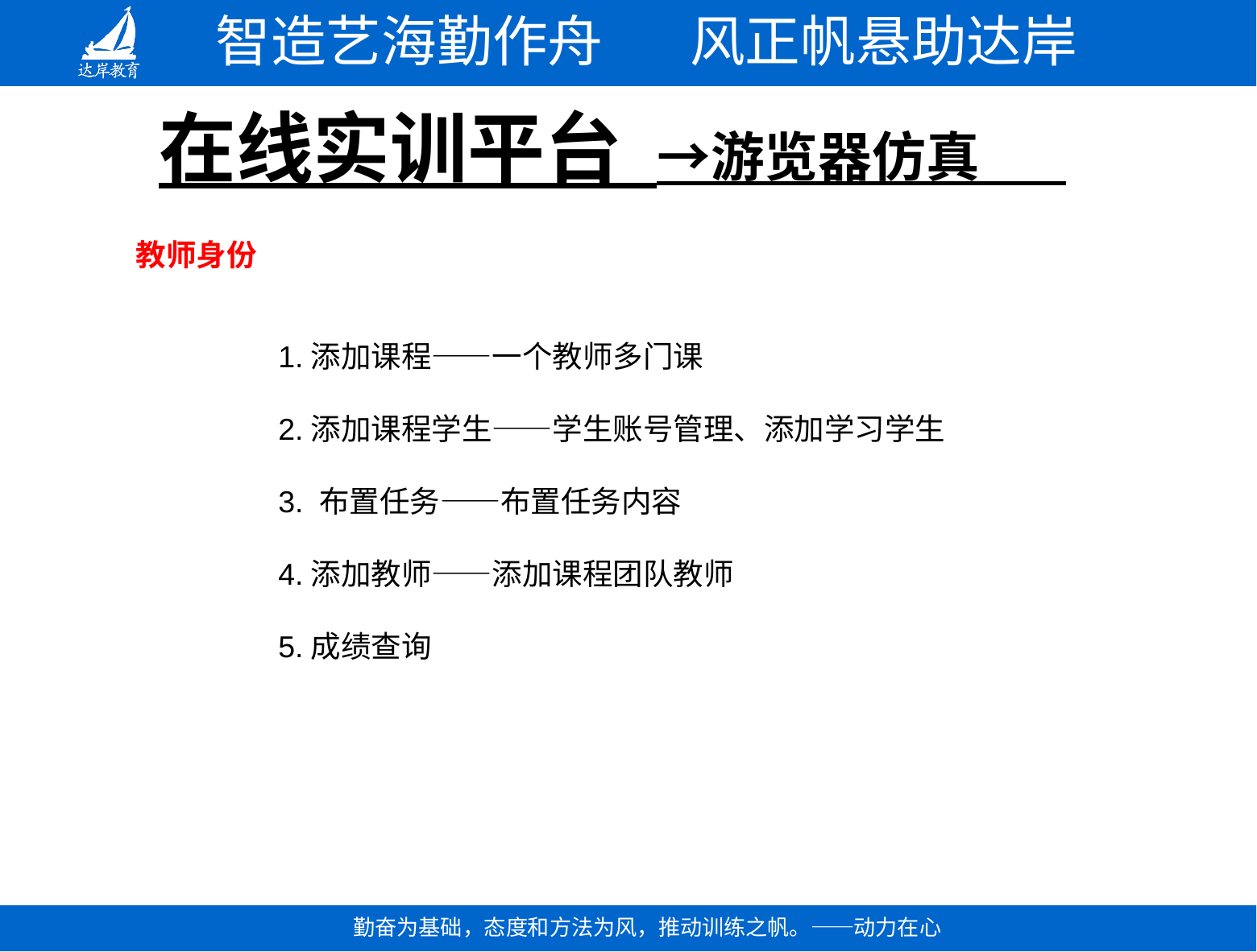

# 在线实训平台  →游览器仿真
教师身份
1.添加课程——一个教师多门课
2.添加课程学生——学生账号管理、添加学习学生
3. 布置任务——布置任务内容
4.添加教师——添加课程团队教师
5.成绩查询